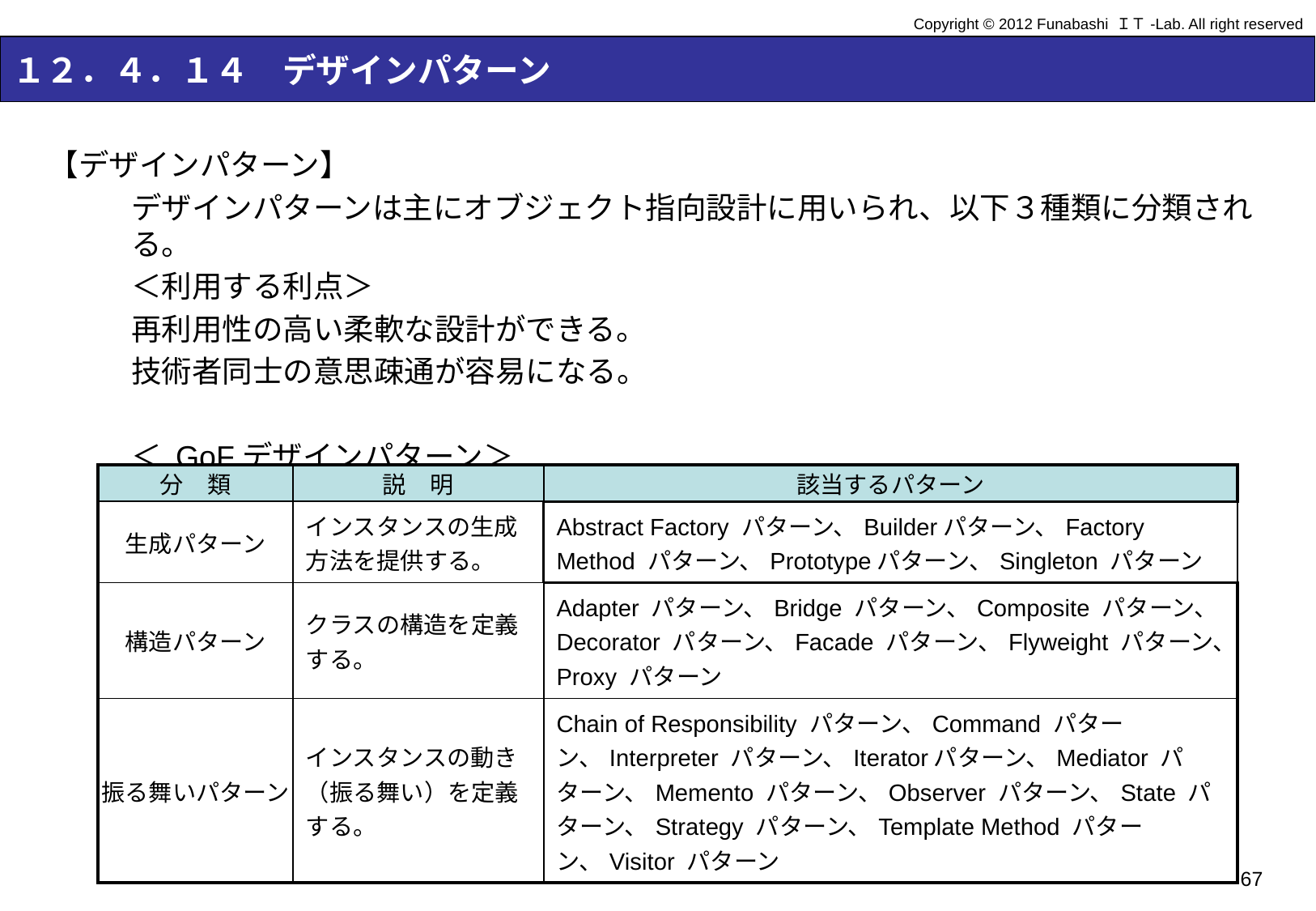

Copyright © 2012 Funabashi ＩＴ-Lab. All right reserved
# １２．４．１４　デザインパターン
【デザインパターン】
デザインパターンは主にオブジェクト指向設計に用いられ、以下３種類に分類される。
＜利用する利点＞
再利用性の高い柔軟な設計ができる。
技術者同士の意思疎通が容易になる。

＜ GoFデザインパターン＞

| 分　類 | 説　明 | 該当するパターン |
| --- | --- | --- |
| 生成パターン | インスタンスの生成方法を提供する。 | Abstract Factory パターン、Builderパターン、Factory Method パターン、Prototypeパターン、Singleton パターン |
| 構造パターン | クラスの構造を定義する。 | Adapter パターン、Bridge パターン、Composite パターン、Decorator パターン、Facade パターン、Flyweight パターン、Proxy パターン |
| 振る舞いパターン | インスタンスの動き（振る舞い）を定義する。 | Chain of Responsibility パターン、Command パターン、Interpreter パターン、Iteratorパターン、Mediator パターン、Memento パターン、Observer パターン、State パターン、Strategy パターン、Template Method パターン、Visitor パターン |
67